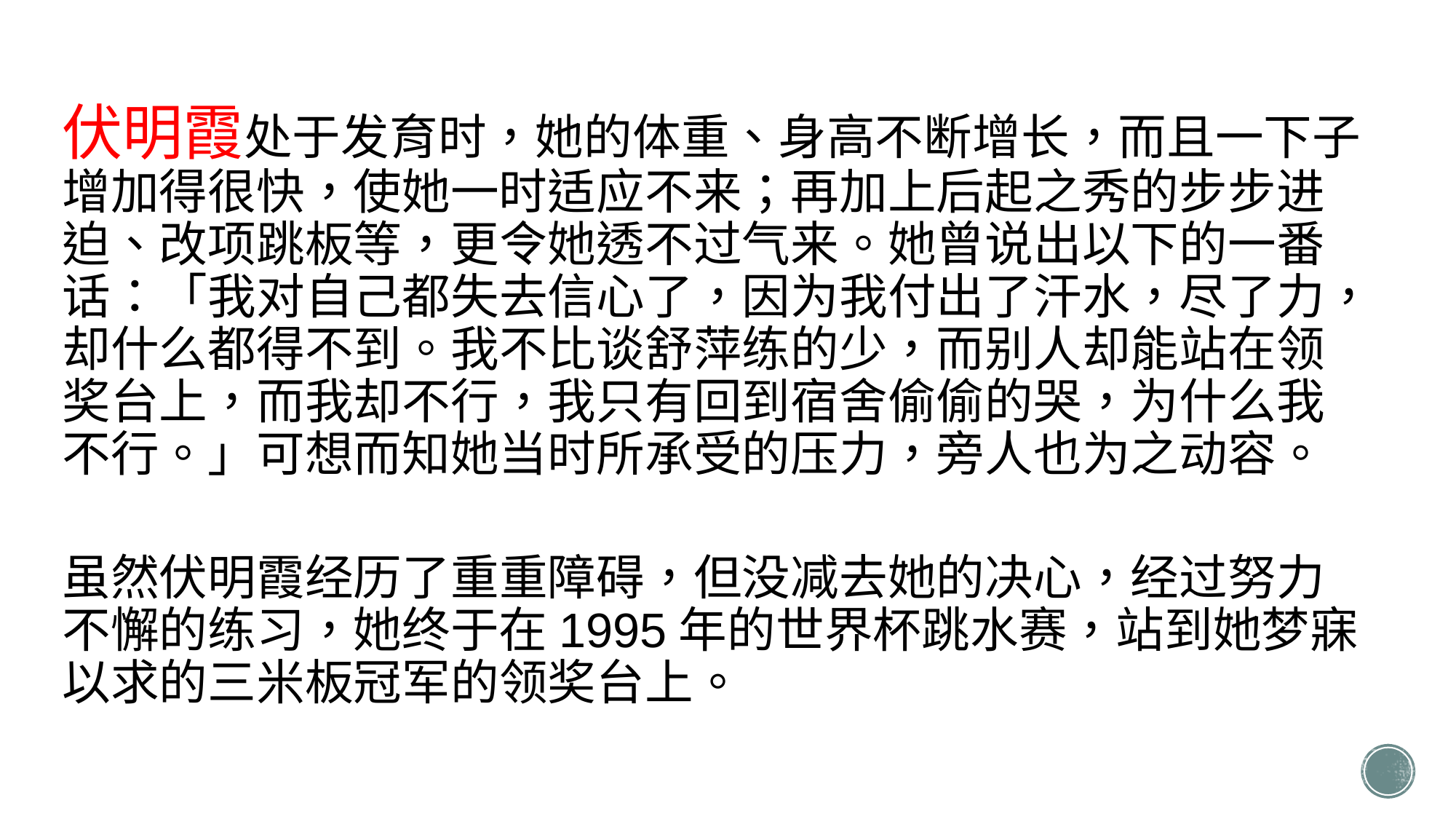

# 伏明霞事件簿(二)
伏明霞处于发育时，她的体重、身高不断增长，而且一下子增加得很快，使她一时适应不来；再加上后起之秀的步步进迫、改项跳板等，更令她透不过气来。她曾说出以下的一番话：「我对自己都失去信心了，因为我付出了汗水，尽了力，却什么都得不到。我不比谈舒萍练的少，而别人却能站在领奖台上，而我却不行，我只有回到宿舍偷偷的哭，为什么我不行。」可想而知她当时所承受的压力，旁人也为之动容。

虽然伏明霞经历了重重障碍，但没减去她的决心，经过努力不懈的练习，她终于在1995年的世界杯跳水赛，站到她梦寐以求的三米板冠军的领奖台上。